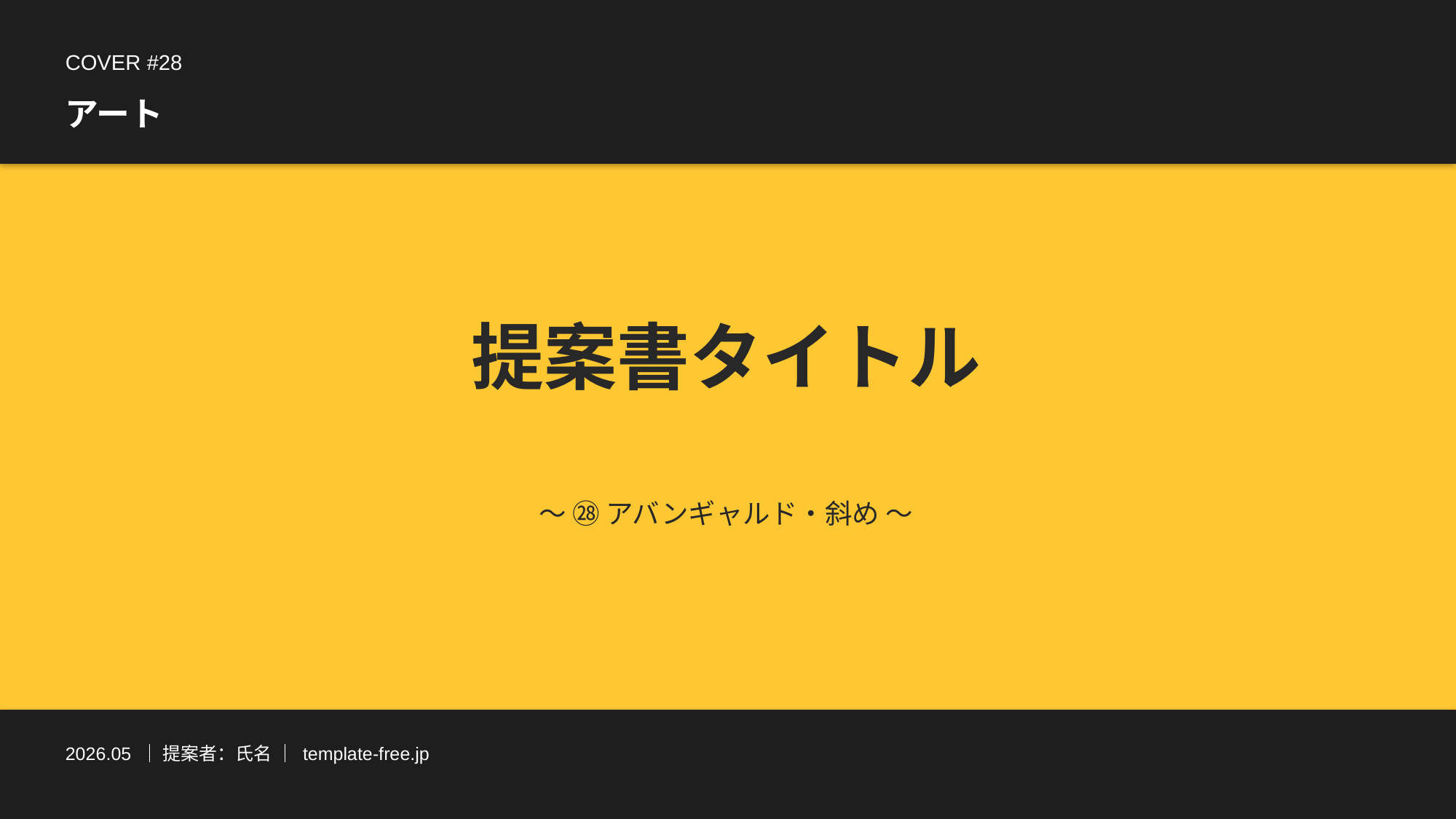

COVER #28
アート
提案書タイトル
〜 ㉘ アバンギャルド・斜め 〜

2026.05 ｜ 提案者：氏名 ｜ template-free.jp